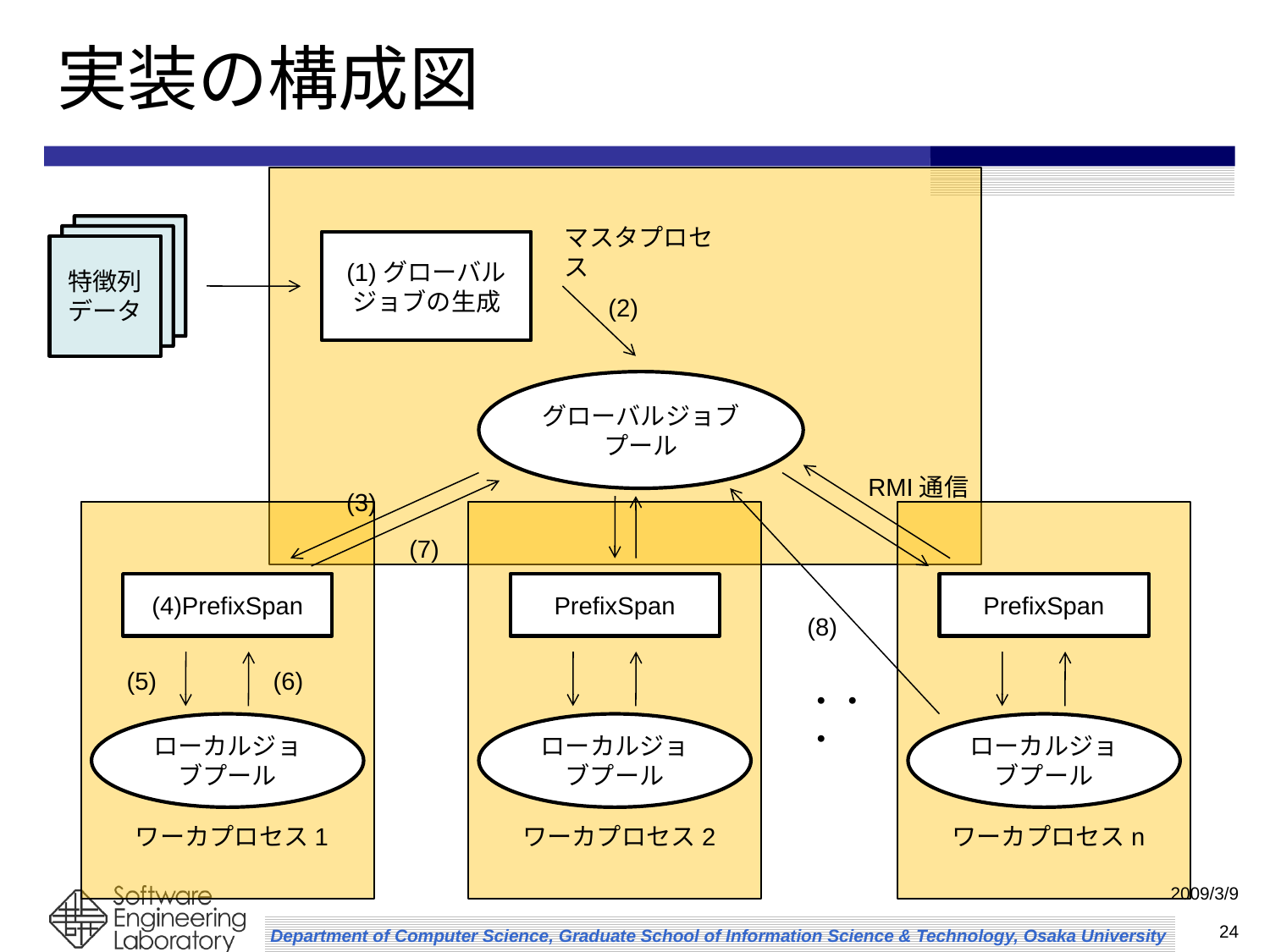

# 実装の構成図

マスタプロセス

(1)グローバルジョブの生成
特徴列
データ
(2)
グローバルジョブプール
RMI通信
(3)
(7)

(4)PrefixSpan
PrefixSpan
PrefixSpan
(8)
(5)
(6)
・・・
ローカルジョブプール
ローカルジョブプール
ローカルジョブプール
ワーカプロセス1
ワーカプロセス2
ワーカプロセスn
2009/3/9
24